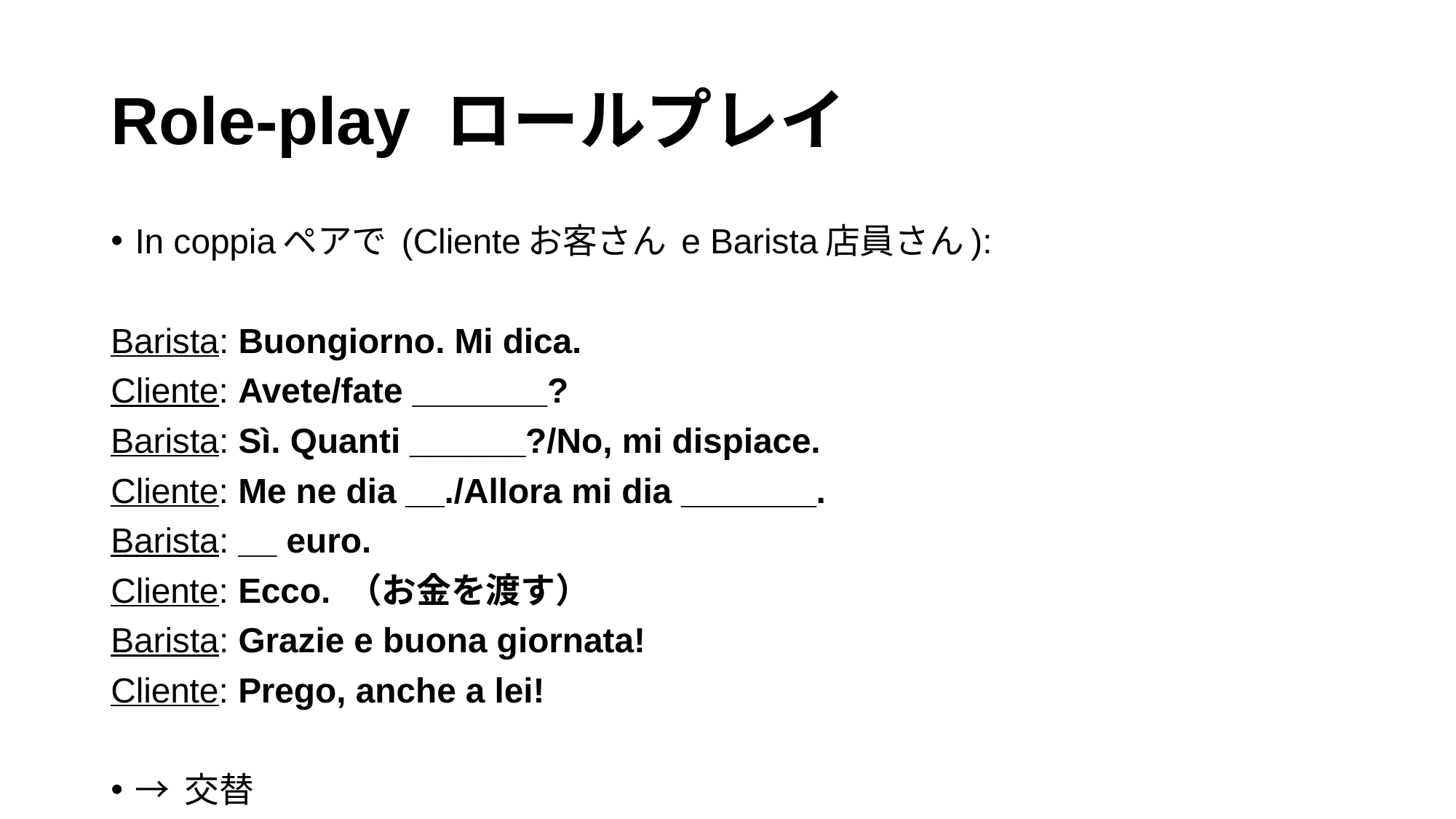

# Role-play ロールプレイ
In coppiaペアで (Clienteお客さん e Barista店員さん):

Barista: Buongiorno. Mi dica.
Cliente: Avete/fate _______?
Barista: Sì. Quanti ______?/No, mi dispiace.
Cliente: Me ne dia __./Allora mi dia _______.
Barista: __ euro.
Cliente: Ecco. （お金を渡す）
Barista: Grazie e buona giornata!
Cliente: Prego, anche a lei!

→ 交替